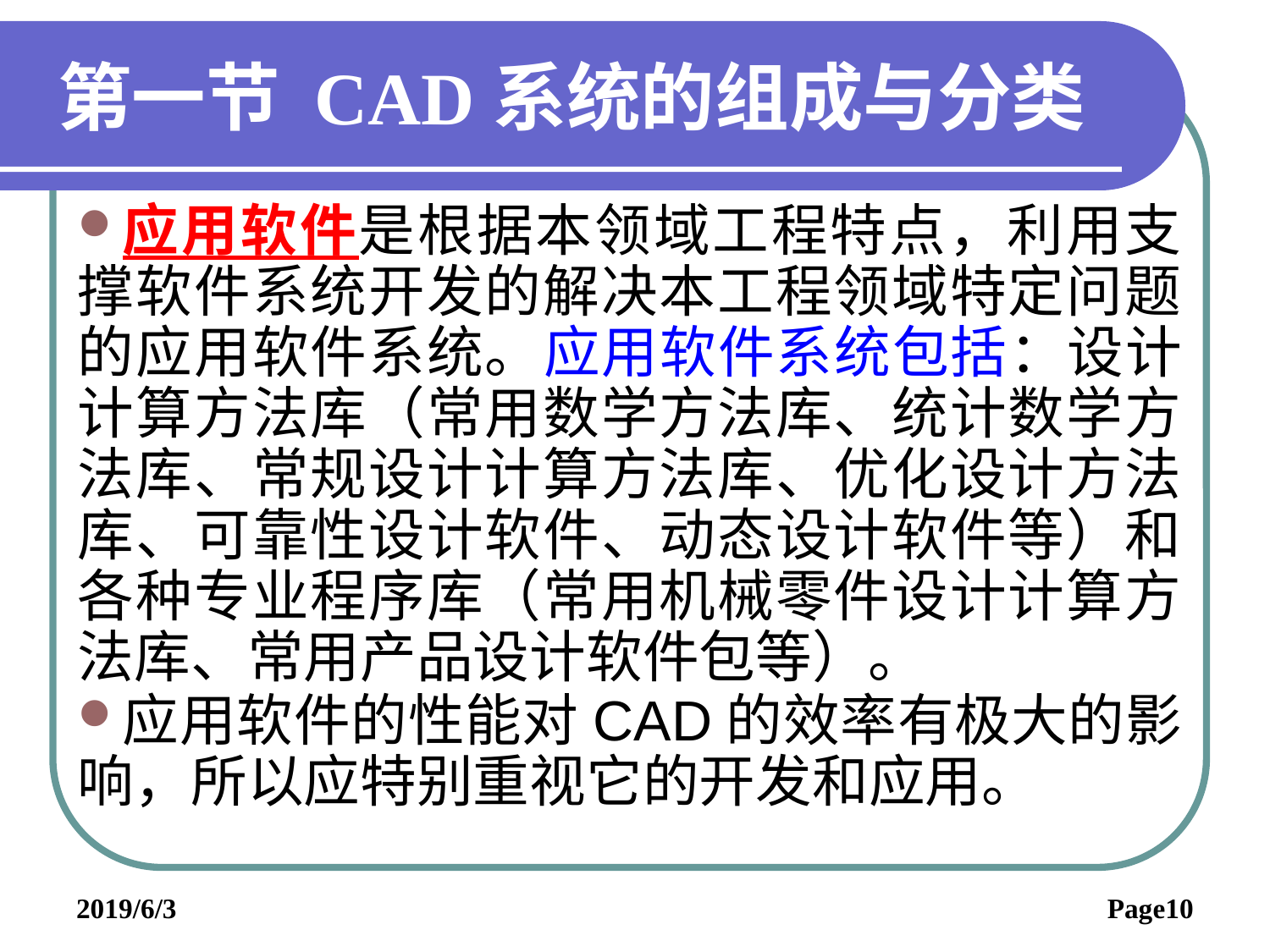

# 第一节 CAD系统的组成与分类
应用软件是根据本领域工程特点，利用支撑软件系统开发的解决本工程领域特定问题的应用软件系统。应用软件系统包括：设计计算方法库（常用数学方法库、统计数学方法库、常规设计计算方法库、优化设计方法库、可靠性设计软件、动态设计软件等）和各种专业程序库（常用机械零件设计计算方法库、常用产品设计软件包等）。
应用软件的性能对CAD的效率有极大的影响，所以应特别重视它的开发和应用。
2019/6/3
Page10